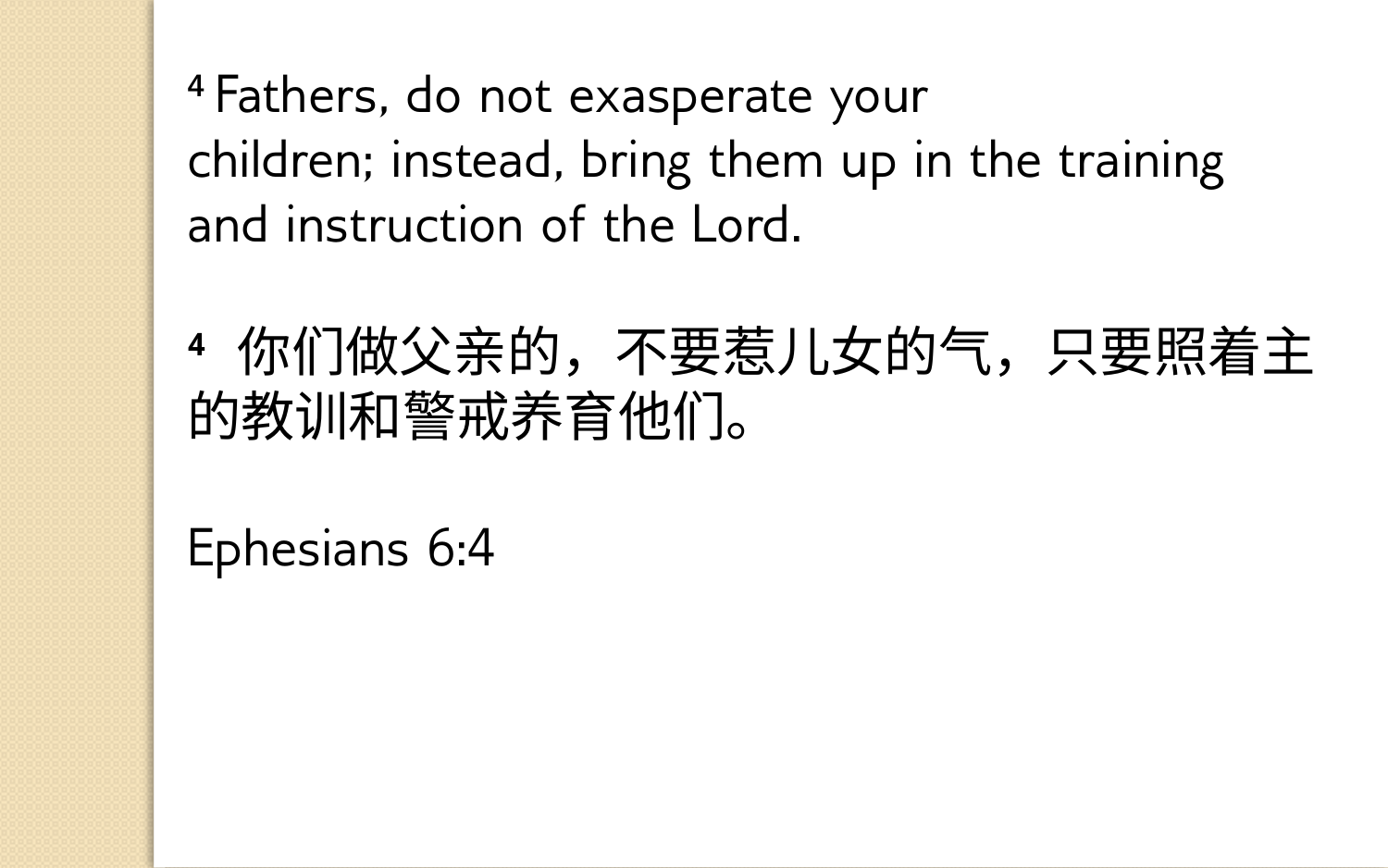

4 Fathers, do not exasperate your children; instead, bring them up in the training and instruction of the Lord.

4 你们做父亲的，不要惹儿女的气，只要照着主的教训和警戒养育他们。

Ephesians 6:4